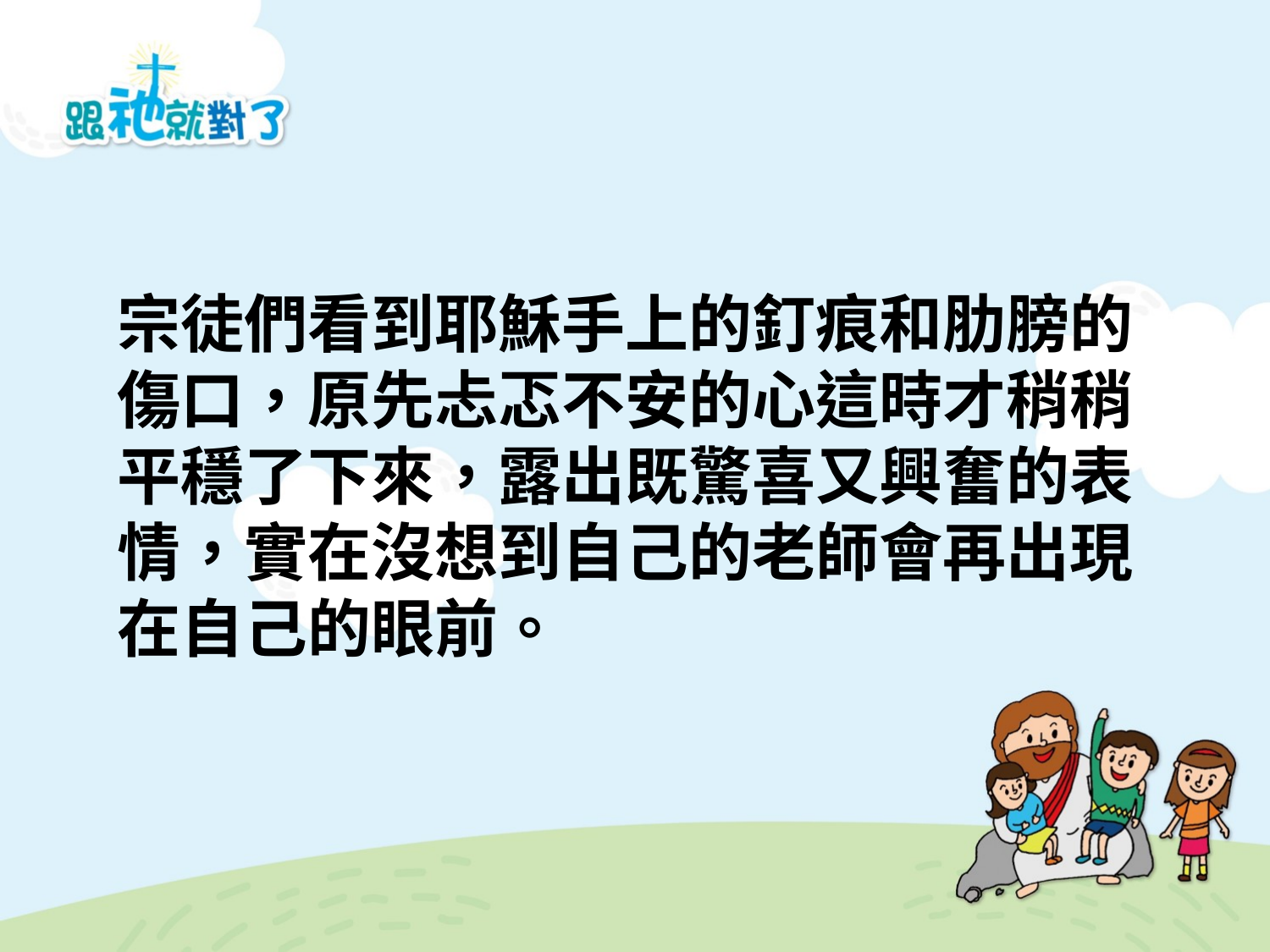

宗徒們看到耶穌手上的釘痕和肋膀的傷口，原先忐忑不安的心這時才稍稍平穩了下來，露出既驚喜又興奮的表情，實在沒想到自己的老師會再出現在自己的眼前。